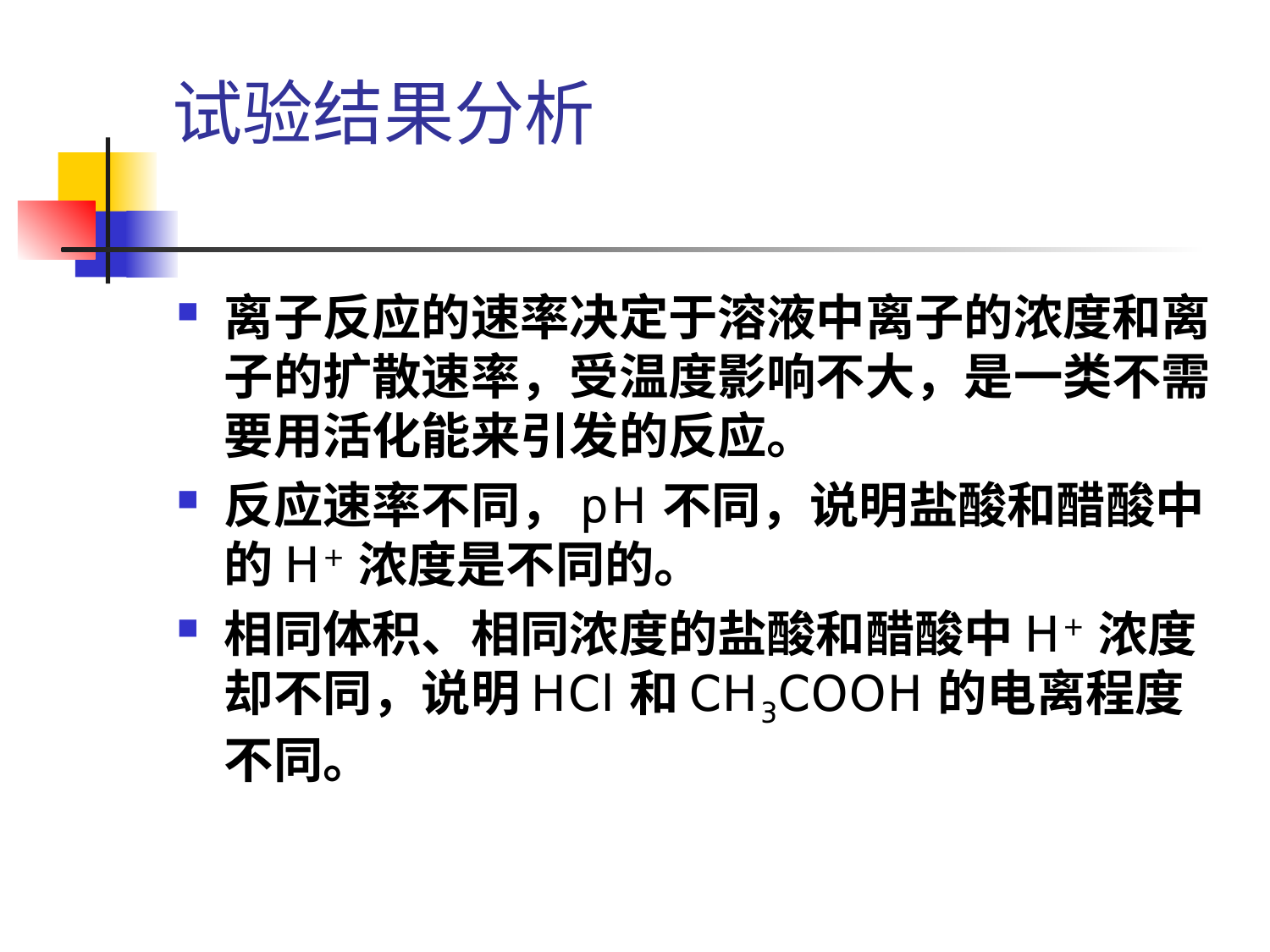

# 试验结果分析
离子反应的速率决定于溶液中离子的浓度和离子的扩散速率，受温度影响不大，是一类不需要用活化能来引发的反应。
反应速率不同，pH不同，说明盐酸和醋酸中的H+浓度是不同的。
相同体积、相同浓度的盐酸和醋酸中H+浓度却不同，说明HCl和CH3COOH的电离程度不同。